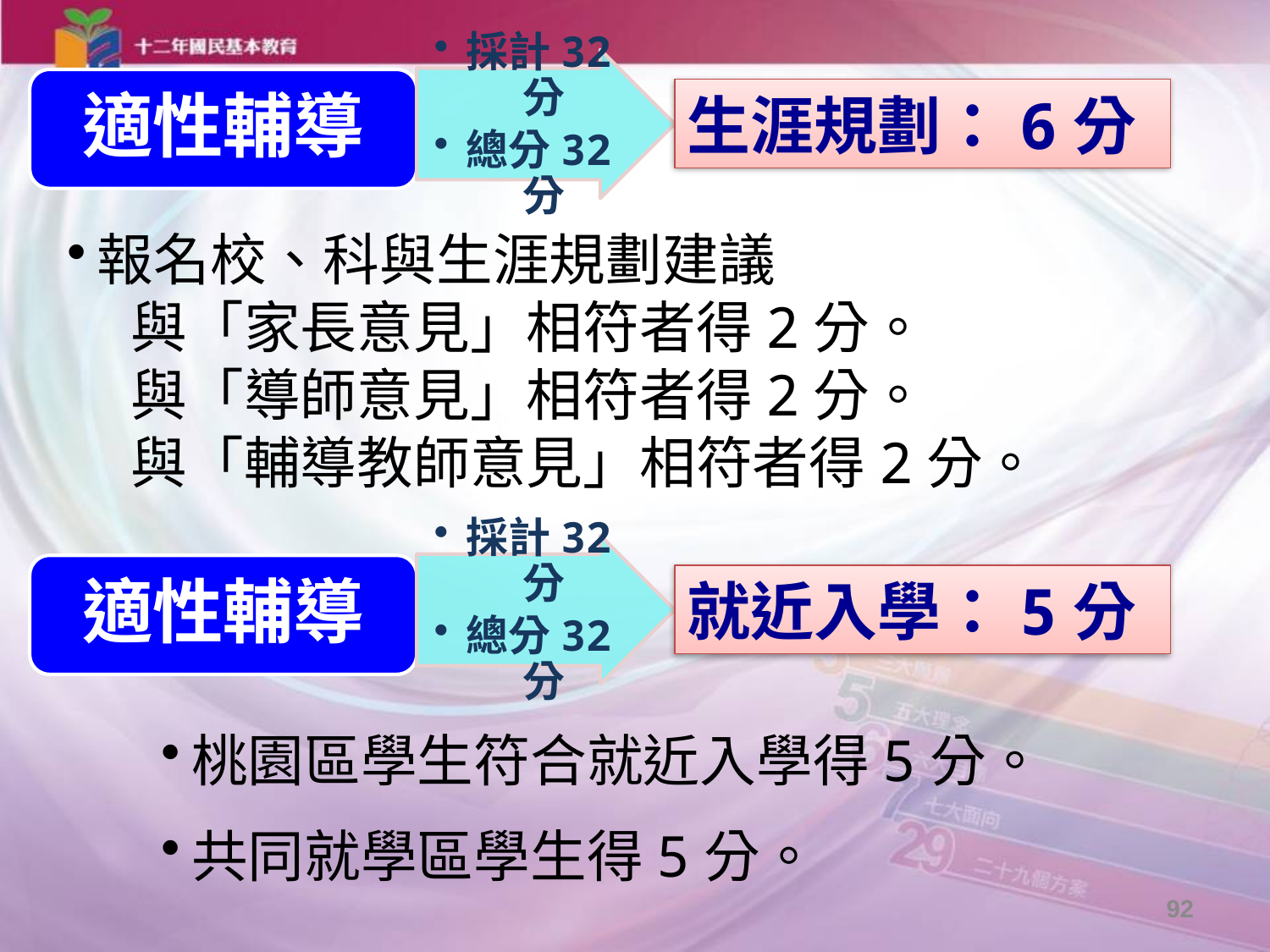

採計32分
總分32分

適性輔導
生涯規劃：6分
報名校、科與生涯規劃建議
與「家長意見」相符者得2分。
與「導師意見」相符者得2分。
與「輔導教師意見」相符者得2分。

採計32分
總分32分

適性輔導
就近入學：5分
桃園區學生符合就近入學得5分。
共同就學區學生得5分。
92